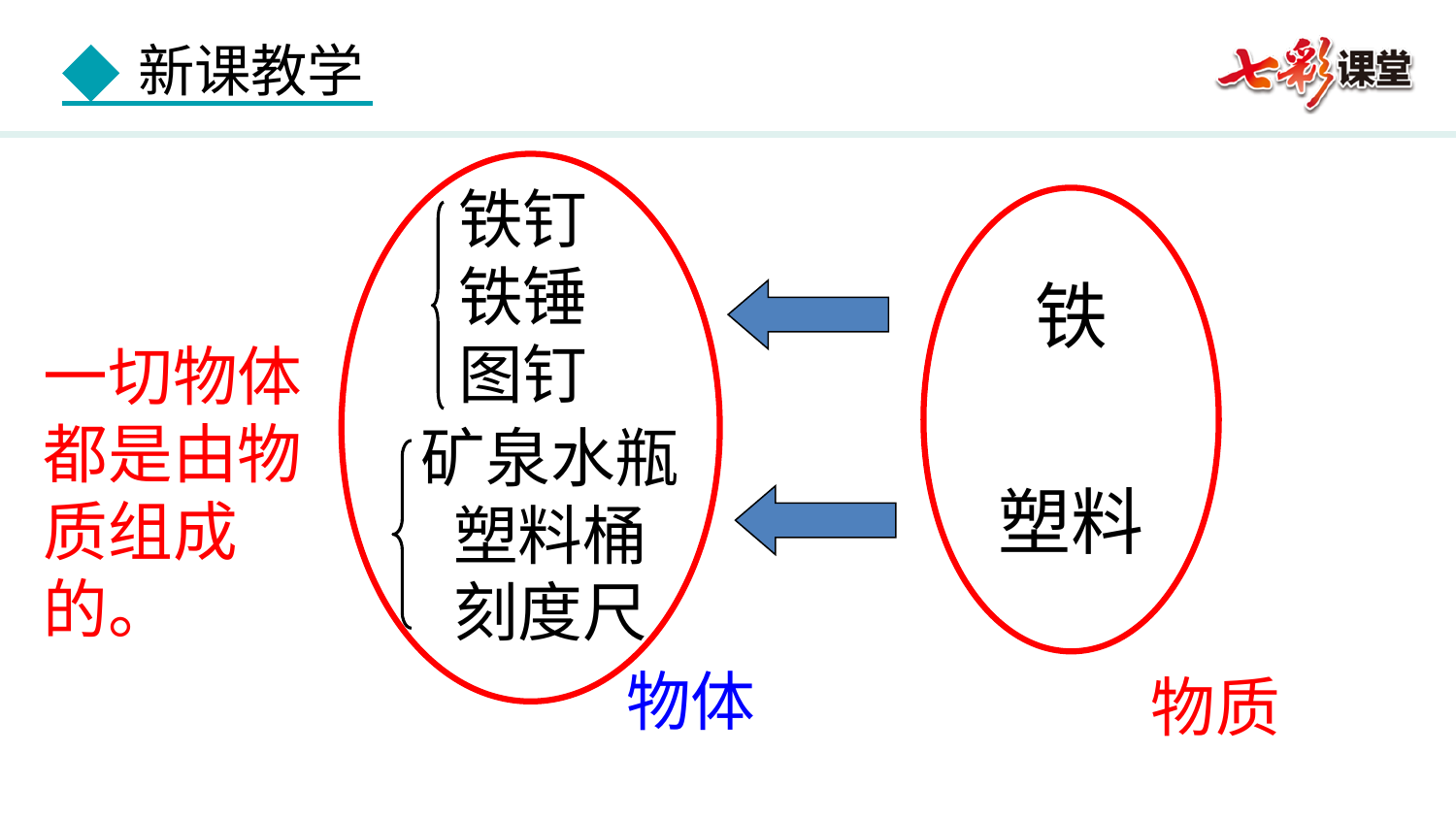

铁钉
铁锤
图钉

铁

一切物体都是由物质组成的。
矿泉水瓶
塑料桶
刻度尺

塑料

物体
物质